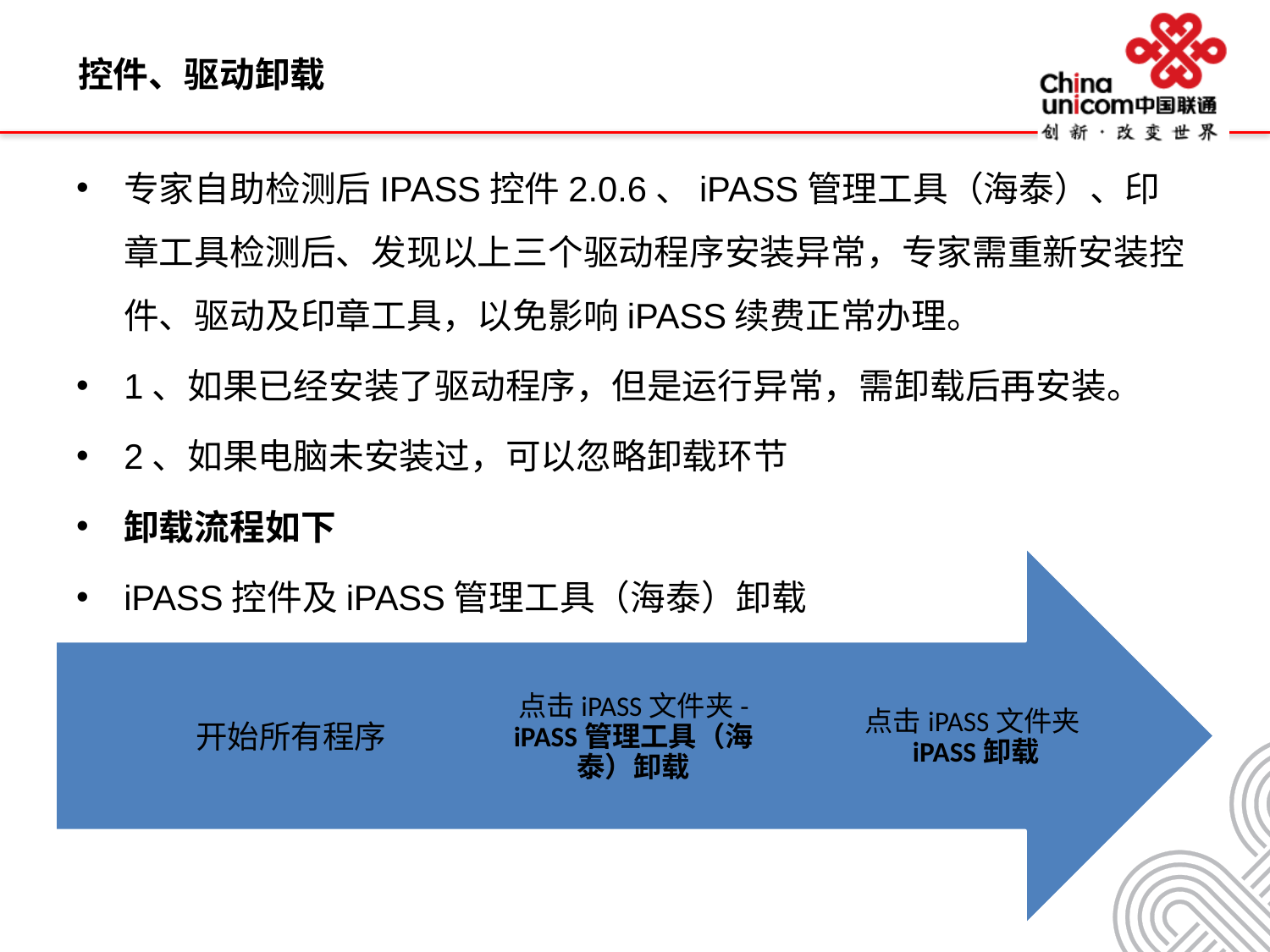

# 控件、驱动卸载
专家自助检测后IPASS控件2.0.6、iPASS管理工具（海泰）、印章工具检测后、发现以上三个驱动程序安装异常，专家需重新安装控件、驱动及印章工具，以免影响iPASS续费正常办理。
1、如果已经安装了驱动程序，但是运行异常，需卸载后再安装。
2、如果电脑未安装过，可以忽略卸载环节
卸载流程如下
iPASS控件及iPASS管理工具（海泰）卸载

点击iPASS文件夹iPASS卸载
点击iPASS文件夹-iPASS管理工具（海泰）卸载
开始所有程序